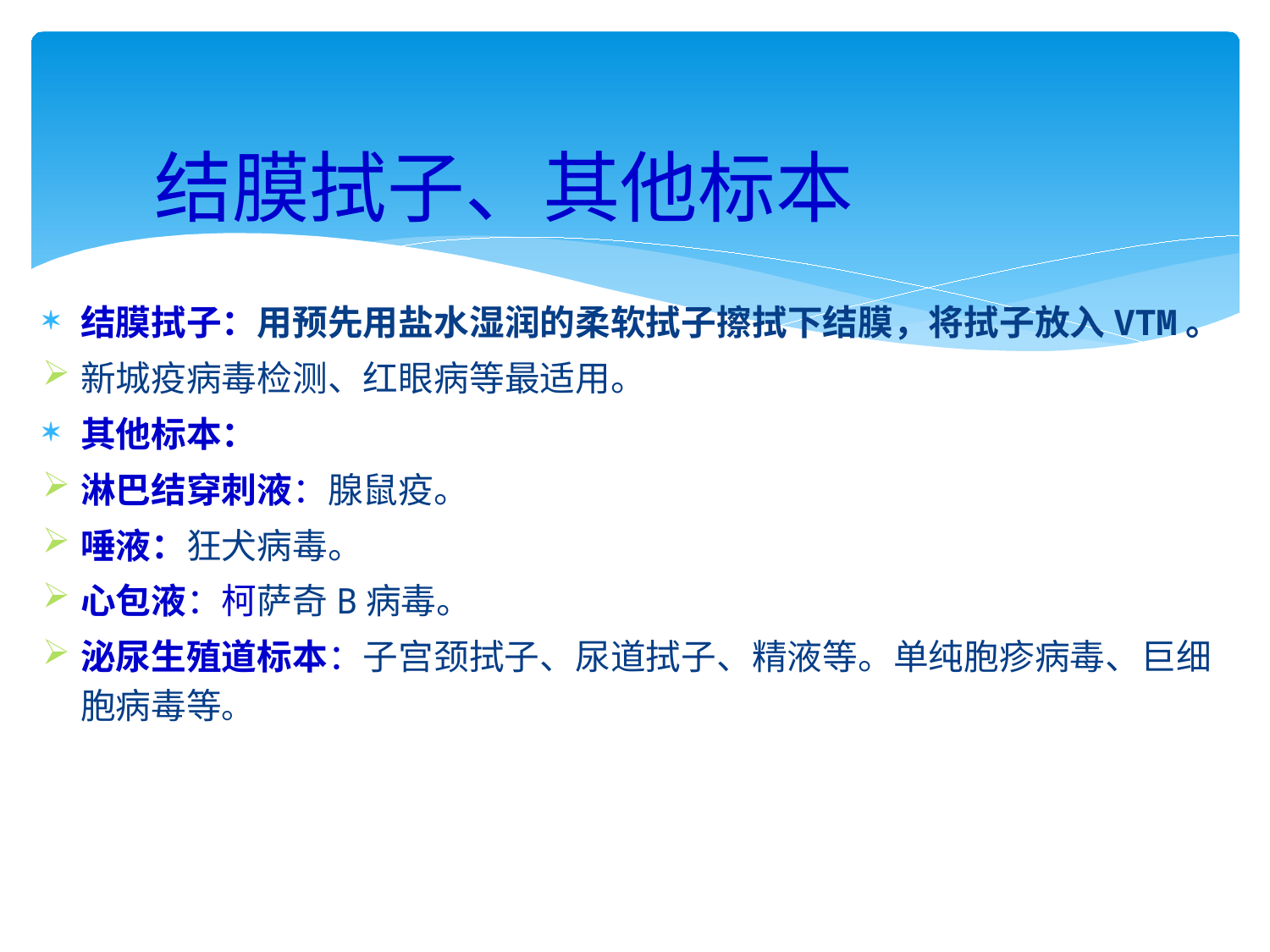

# 结膜拭子、其他标本
结膜拭子：用预先用盐水湿润的柔软拭子擦拭下结膜，将拭子放入VTM。
新城疫病毒检测、红眼病等最适用。
其他标本：
淋巴结穿刺液：腺鼠疫。
唾液：狂犬病毒。
心包液：柯萨奇B病毒。
泌尿生殖道标本：子宫颈拭子、尿道拭子、精液等。单纯胞疹病毒、巨细胞病毒等。